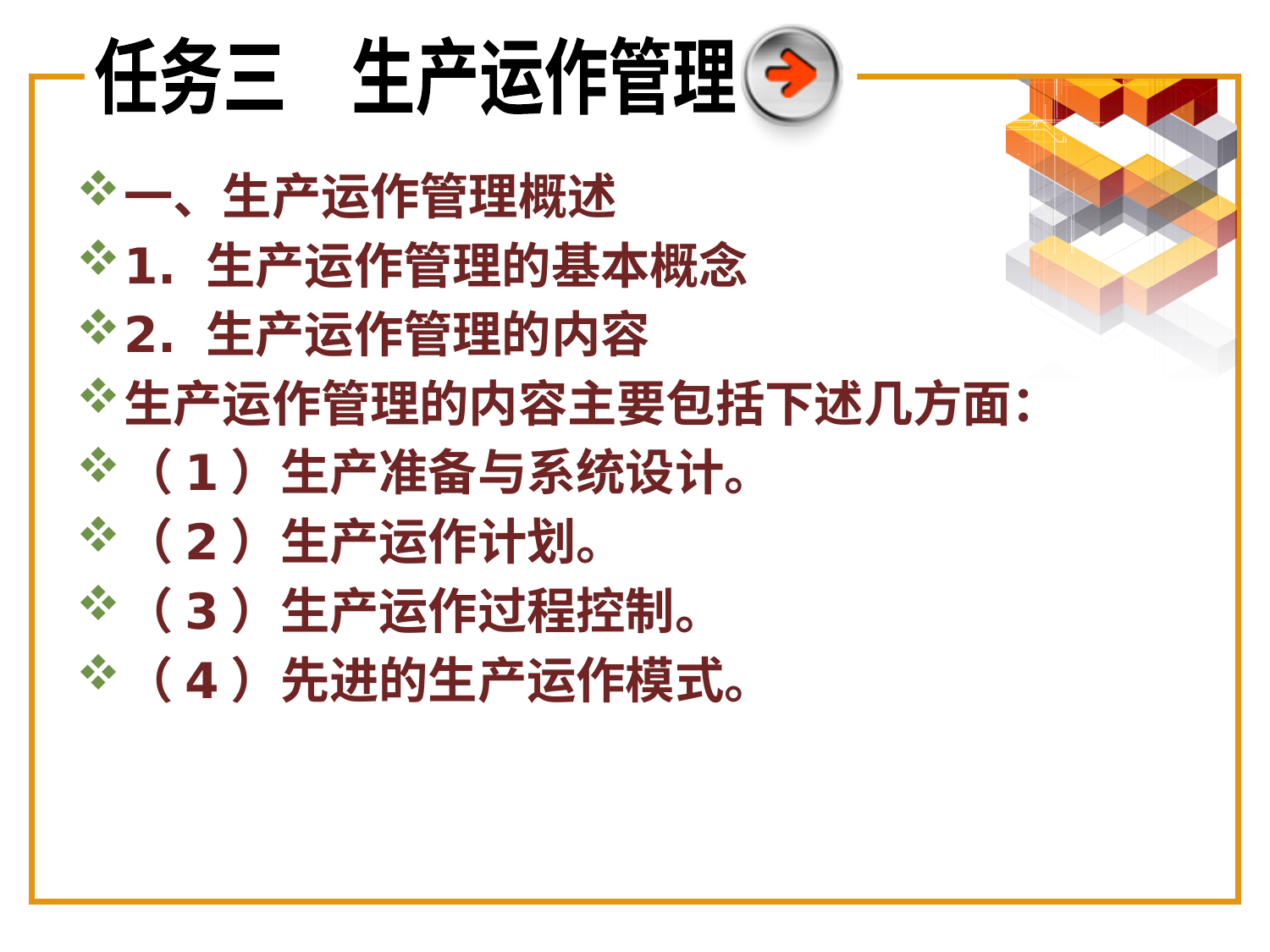

任务三　生产运作管理
一、生产运作管理概述
1. 生产运作管理的基本概念
2. 生产运作管理的内容
生产运作管理的内容主要包括下述几方面：
（1）生产准备与系统设计。
（2）生产运作计划。
（3）生产运作过程控制。
（4）先进的生产运作模式。